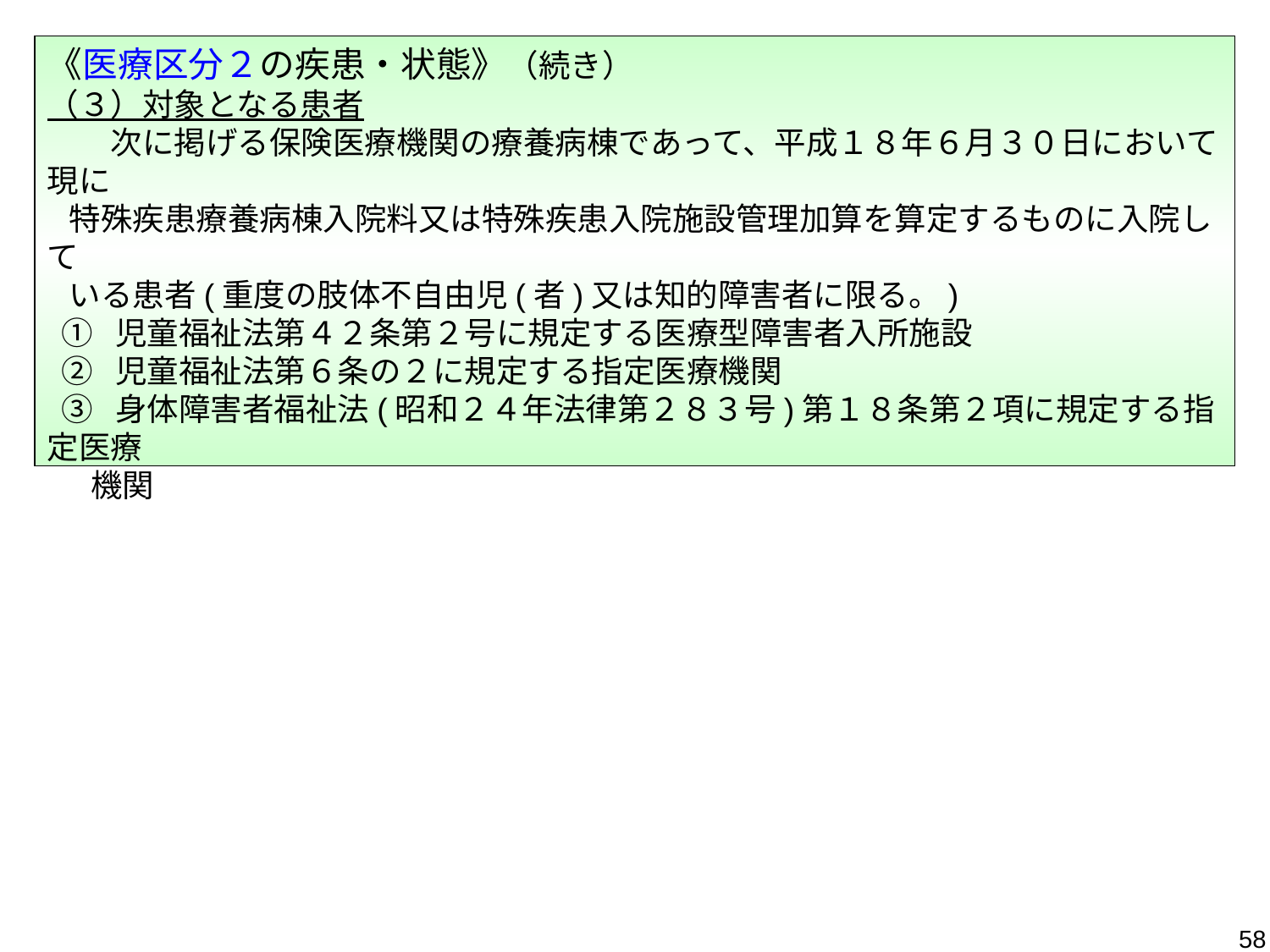

《医療区分２の疾患・状態》（続き）
（３）対象となる患者
　　次に掲げる保険医療機関の療養病棟であって、平成１８年６月３０日において現に
  特殊疾患療養病棟入院料又は特殊疾患入院施設管理加算を算定するものに入院して
  いる患者(重度の肢体不自由児(者)又は知的障害者に限る。)
  ①  児童福祉法第４２条第２号に規定する医療型障害者入所施設
  ②  児童福祉法第６条の２に規定する指定医療機関
  ③  身体障害者福祉法(昭和２４年法律第２８３号)第１８条第２項に規定する指定医療
     機関

58